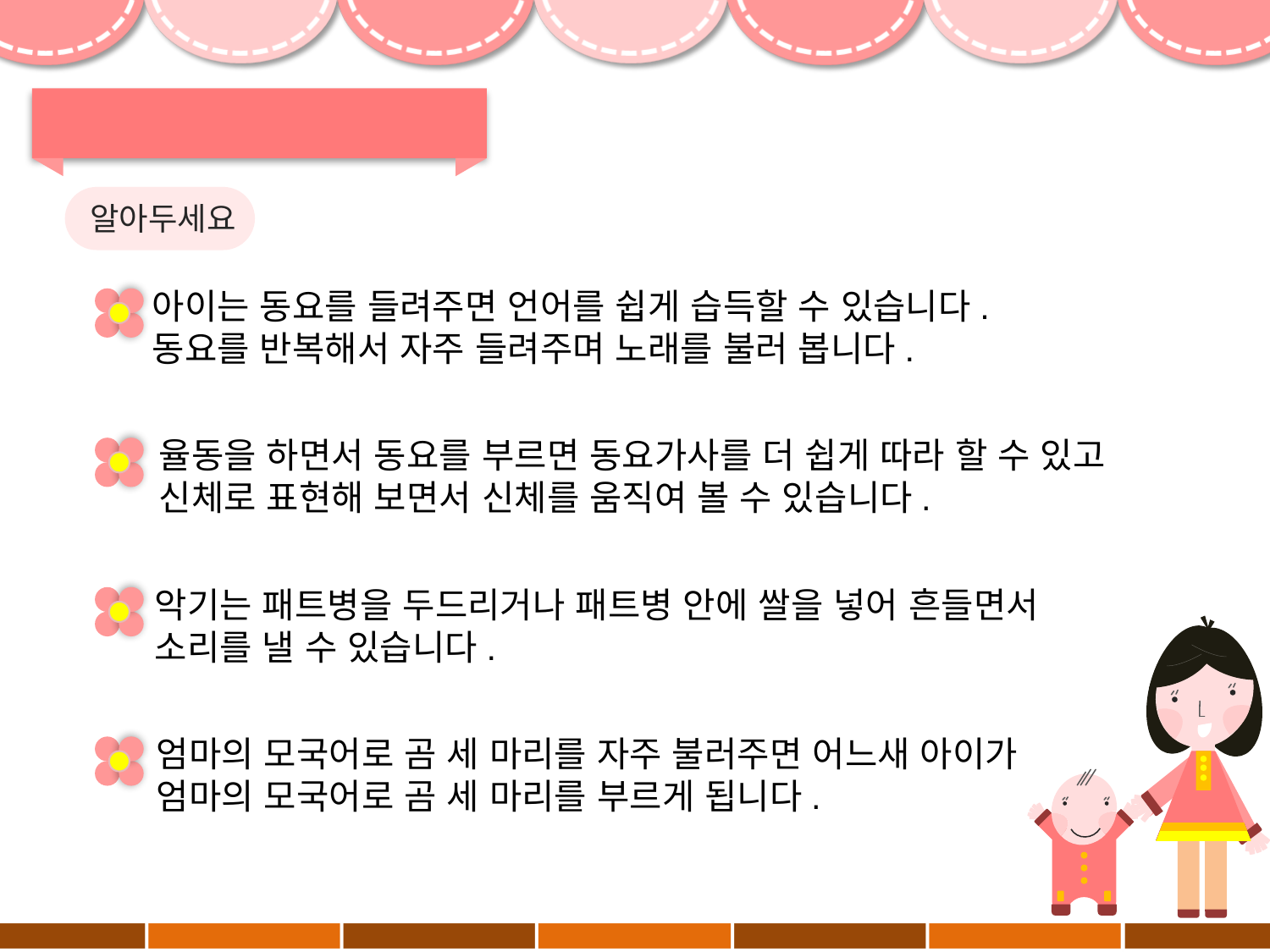

알아두세요
아이는 동요를 들려주면 언어를 쉽게 습득할 수 있습니다.
동요를 반복해서 자주 들려주며 노래를 불러 봅니다.

율동을 하면서 동요를 부르면 동요가사를 더 쉽게 따라 할 수 있고
신체로 표현해 보면서 신체를 움직여 볼 수 있습니다.

악기는 패트병을 두드리거나 패트병 안에 쌀을 넣어 흔들면서
소리를 낼 수 있습니다.

엄마의 모국어로 곰 세 마리를 자주 불러주면 어느새 아이가
엄마의 모국어로 곰 세 마리를 부르게 됩니다.